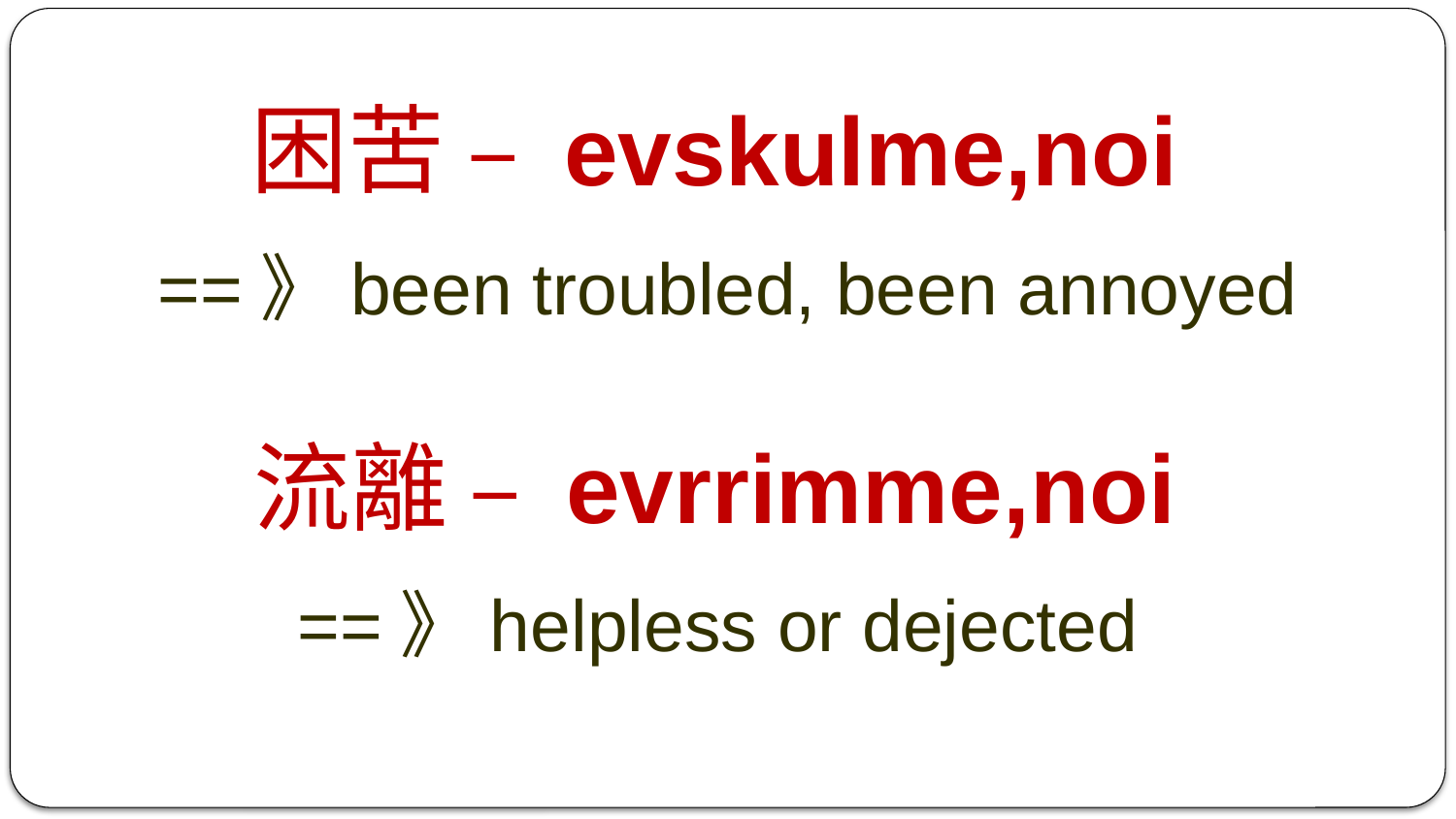

困苦 – evskulme,noi
==》been troubled, been annoyed
流離 – evrrimme,noi
==》helpless or dejected